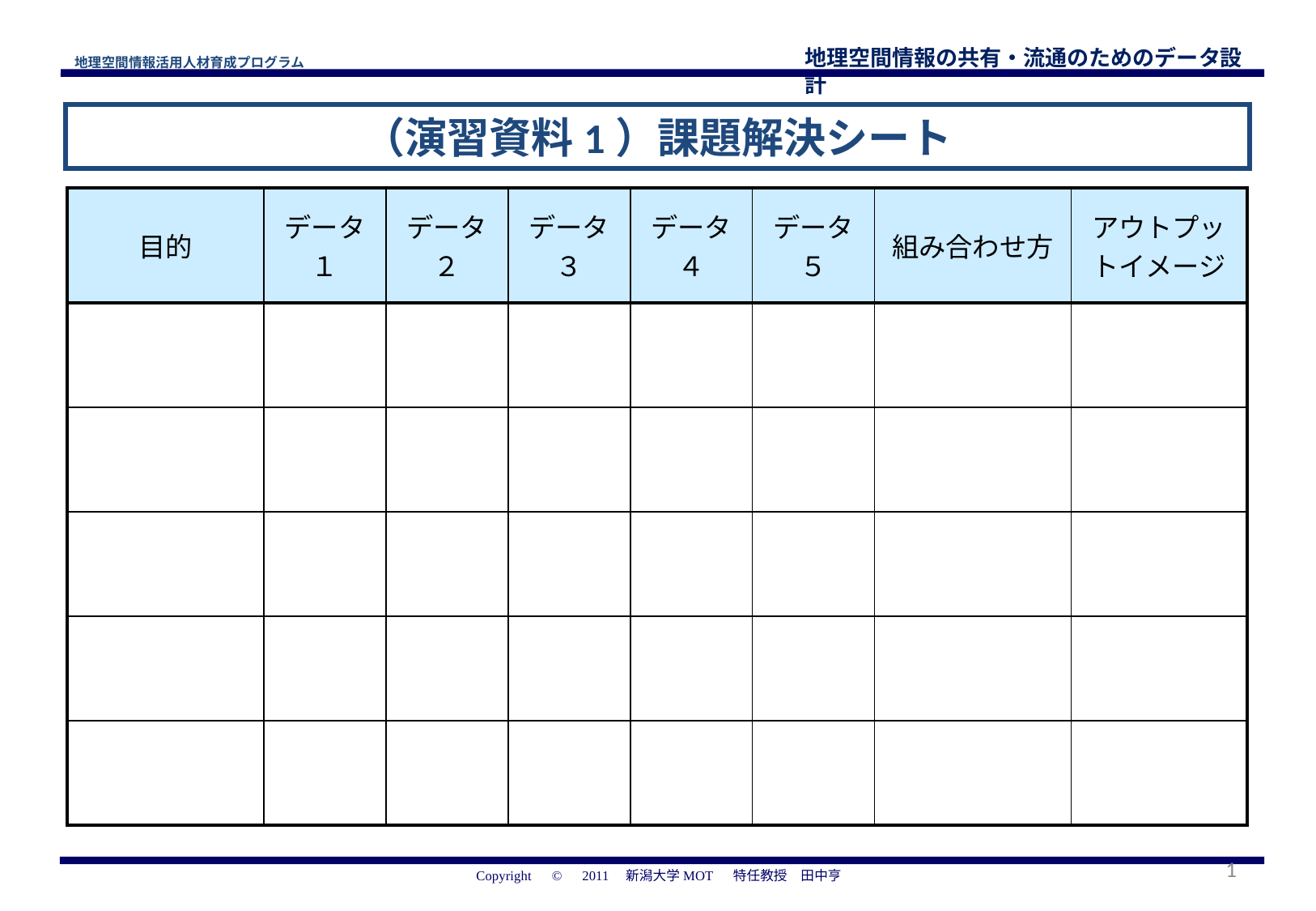

地理空間情報活用人材育成プログラム

（演習資料1）課題解決シート
| 目的 | データ１ | データ２ | データ３ | データ４ | データ５ | 組み合わせ方 | アウトプットイメージ |
| --- | --- | --- | --- | --- | --- | --- | --- |
|  |  |  |  |  |  |  |  |
|  |  |  |  |  |  |  |  |
|  |  |  |  |  |  |  |  |
|  |  |  |  |  |  |  |  |
|  |  |  |  |  |  |  |  |
1